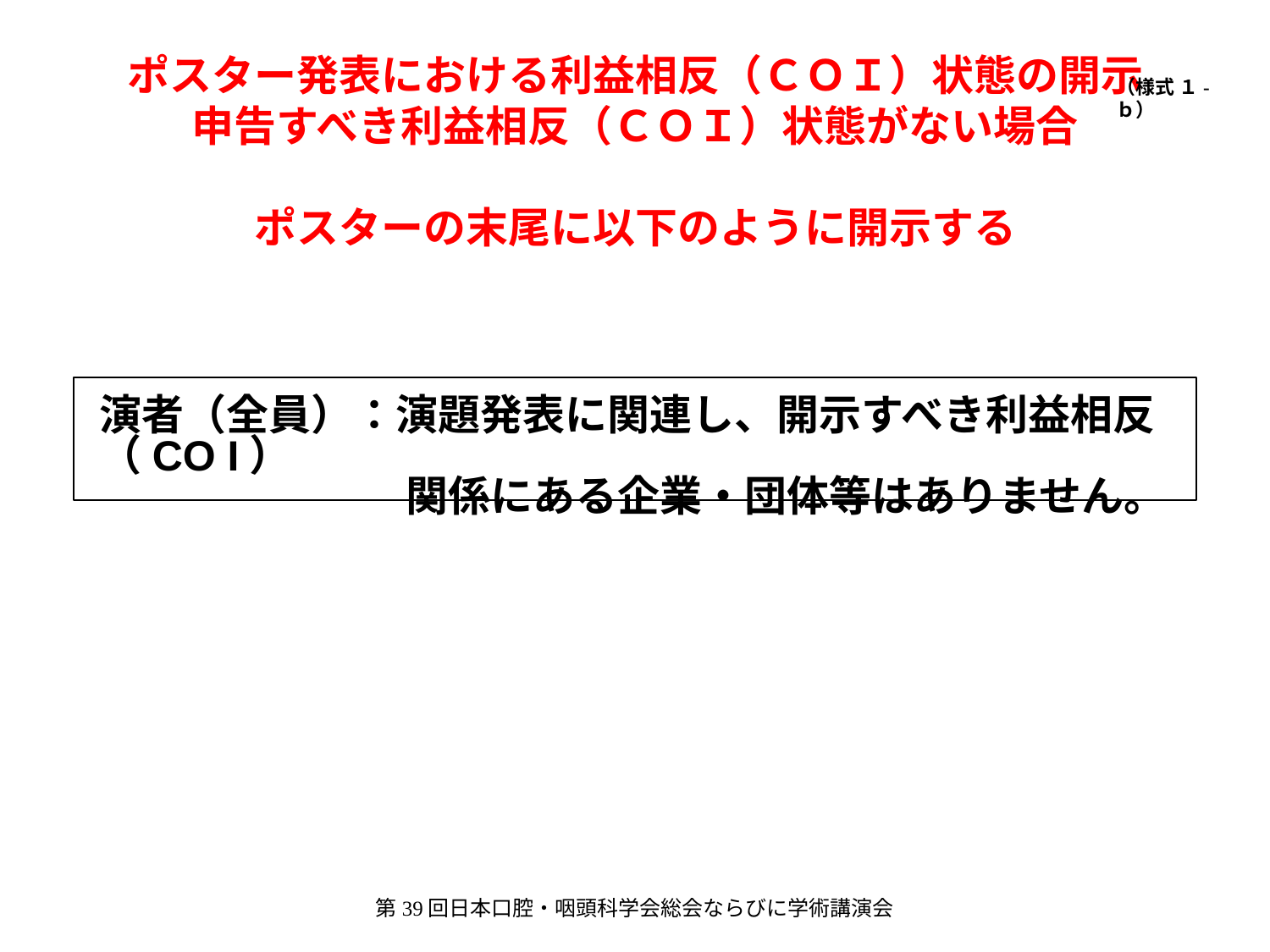

ポスター発表における利益相反（ＣＯＩ）状態の開示
申告すべき利益相反（ＣＯＩ）状態がない場合

ポスターの末尾に以下のように開示する
（様式 １-ｂ）

演者（全員）：演題発表に関連し、開示すべき利益相反（CO I）
　　　 　　　　関係にある企業・団体等はありません。
第39回日本口腔・咽頭科学会総会ならびに学術講演会